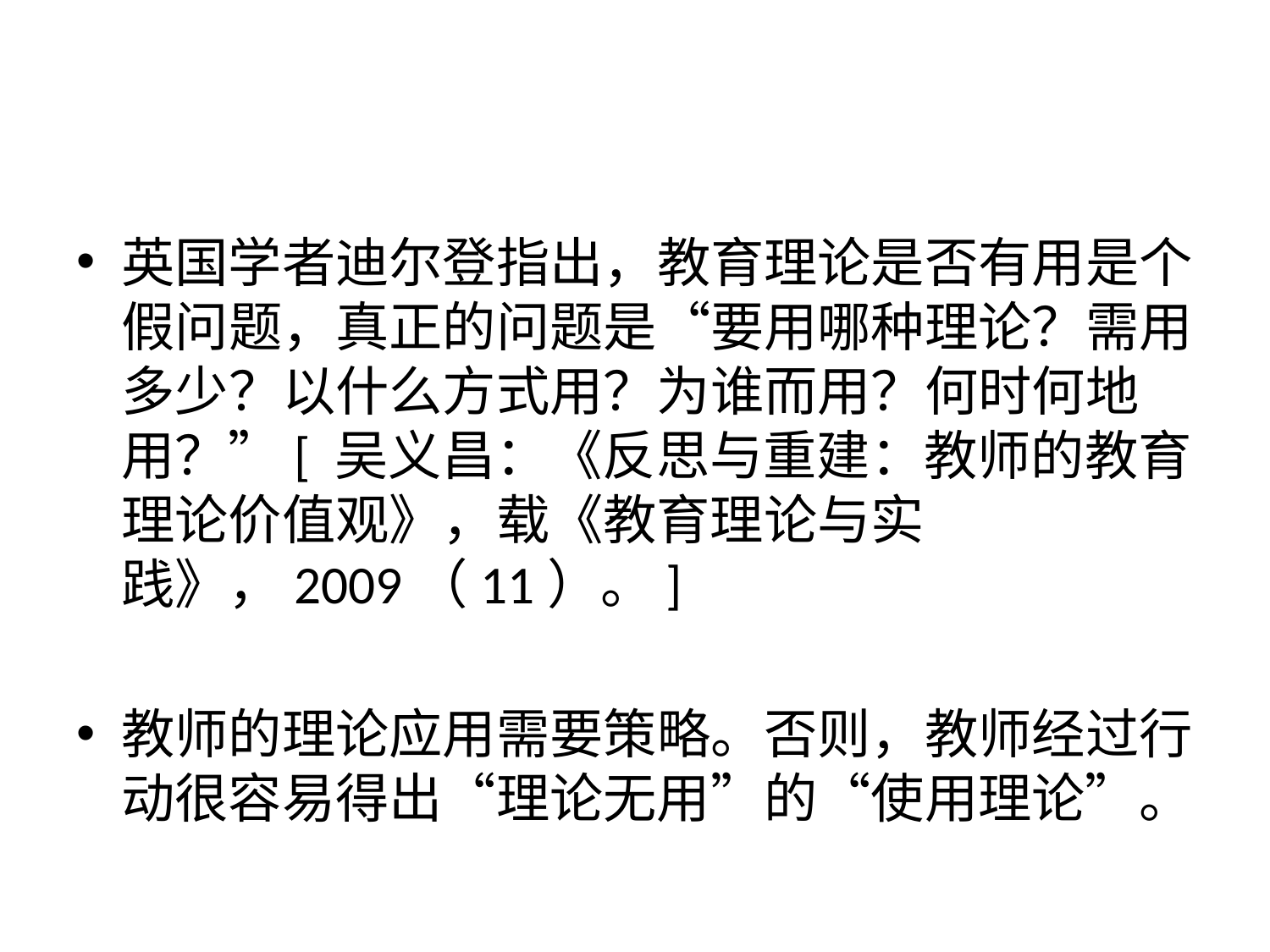

#
英国学者迪尔登指出，教育理论是否有用是个假问题，真正的问题是“要用哪种理论？需用多少？以什么方式用？为谁而用？何时何地用？”[ 吴义昌：《反思与重建：教师的教育理论价值观》，载《教育理论与实践》，2009（11）。]

教师的理论应用需要策略。否则，教师经过行动很容易得出“理论无用”的“使用理论”。